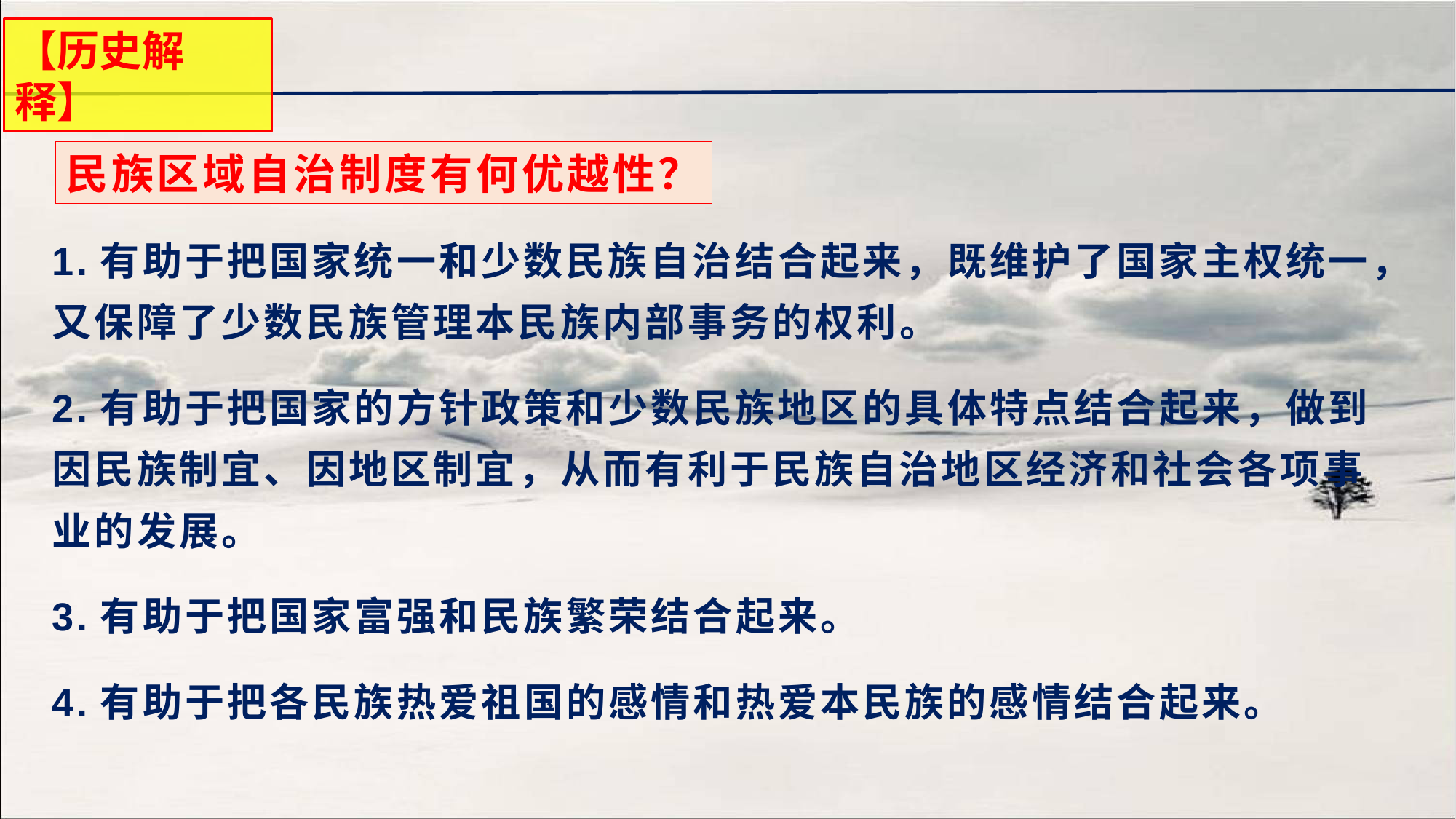

【历史解释】
民族区域自治制度有何优越性？

1.有助于把国家统一和少数民族自治结合起来，既维护了国家主权统一，又保障了少数民族管理本民族内部事务的权利。
2.有助于把国家的方针政策和少数民族地区的具体特点结合起来，做到因民族制宜、因地区制宜，从而有利于民族自治地区经济和社会各项事业的发展。
3.有助于把国家富强和民族繁荣结合起来。
4.有助于把各民族热爱祖国的感情和热爱本民族的感情结合起来。